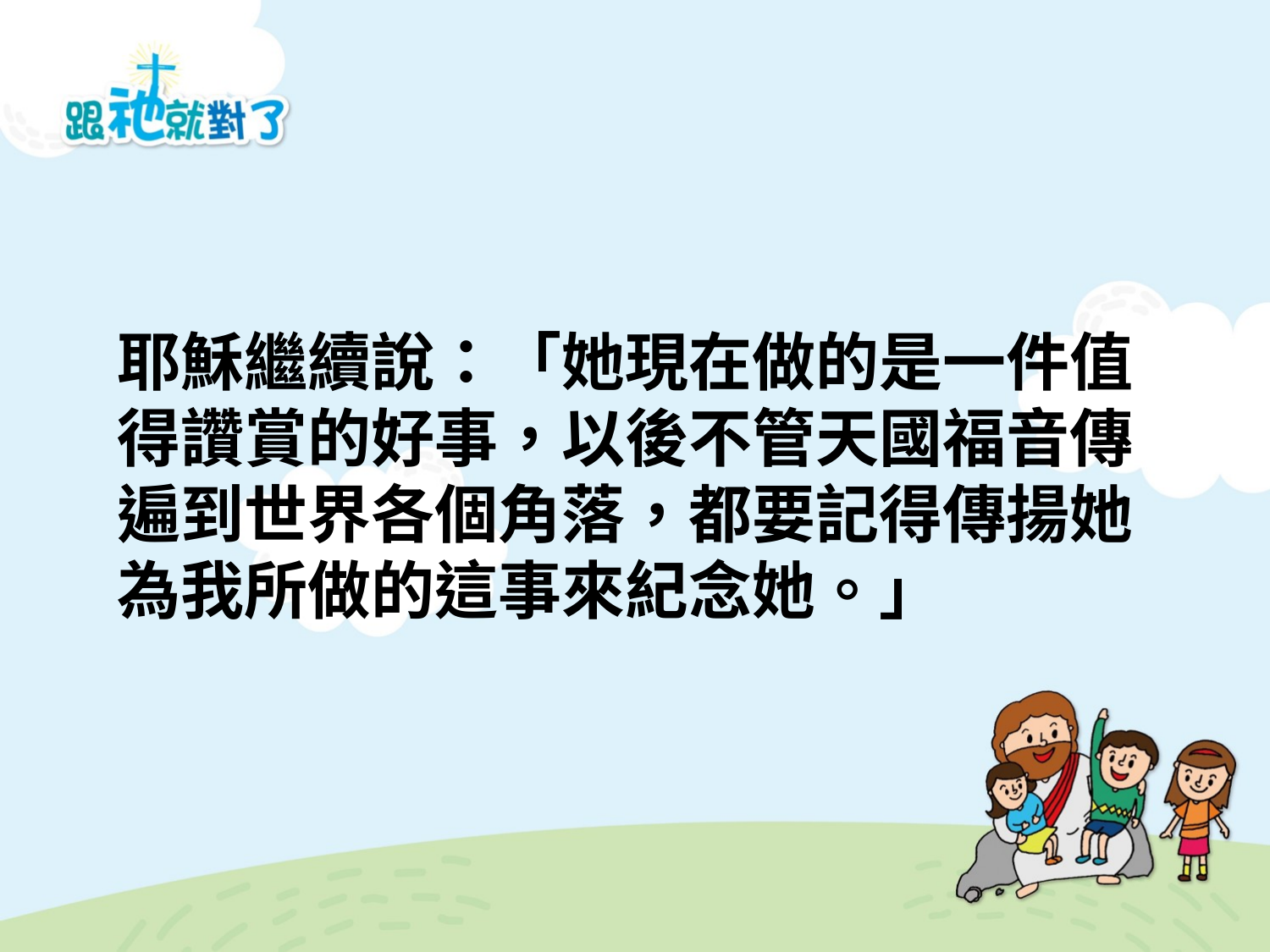

耶穌繼續說：「她現在做的是一件值得讚賞的好事，以後不管天國福音傳遍到世界各個角落，都要記得傳揚她為我所做的這事來紀念她。」